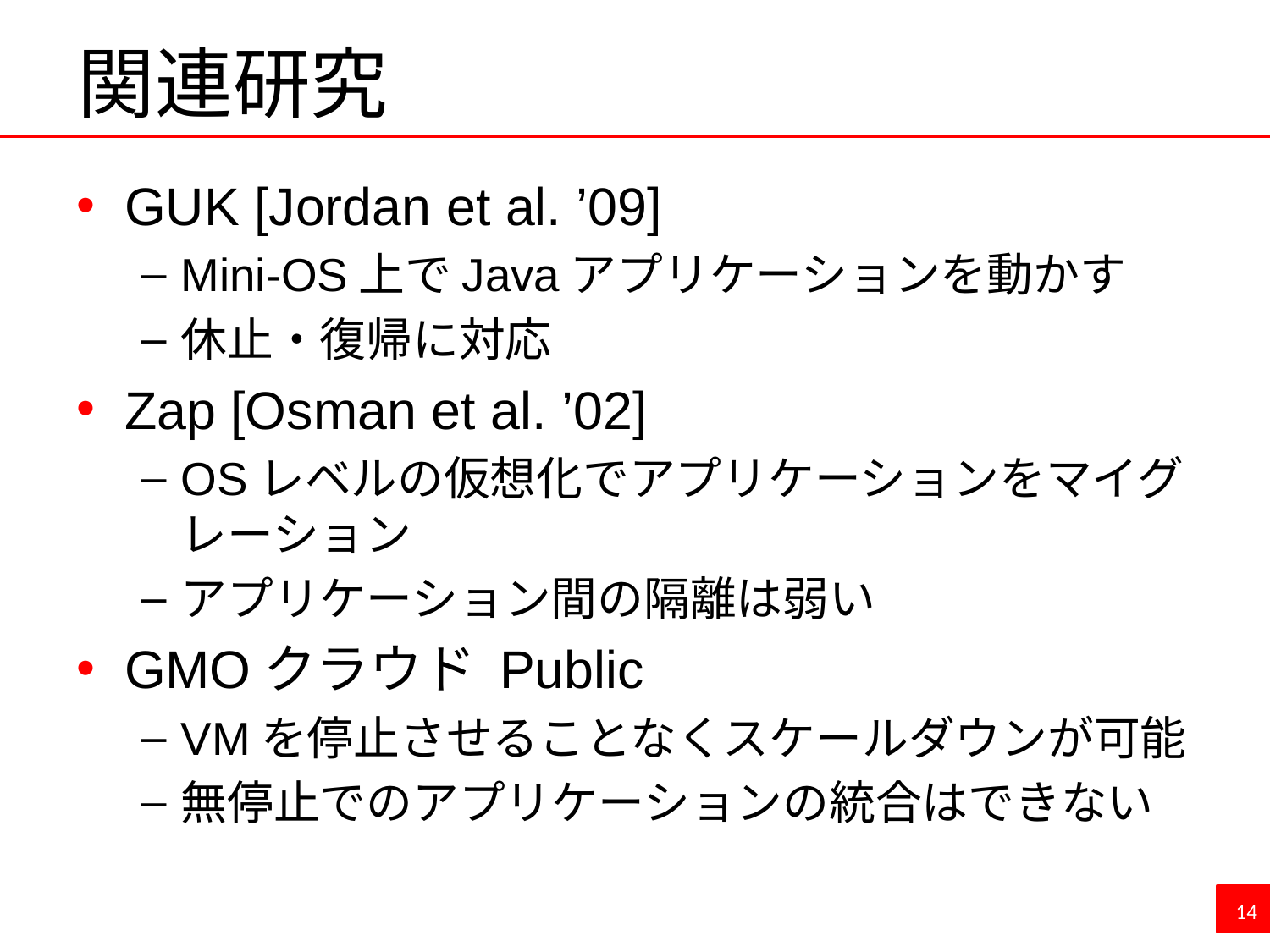

# 関連研究
GUK [Jordan et al. ’09]
Mini-OS上でJavaアプリケーションを動かす
休止・復帰に対応
Zap [Osman et al. ’02]
OSレベルの仮想化でアプリケーションをマイグレーション
アプリケーション間の隔離は弱い
GMOクラウド Public
VMを停止させることなくスケールダウンが可能
無停止でのアプリケーションの統合はできない
14